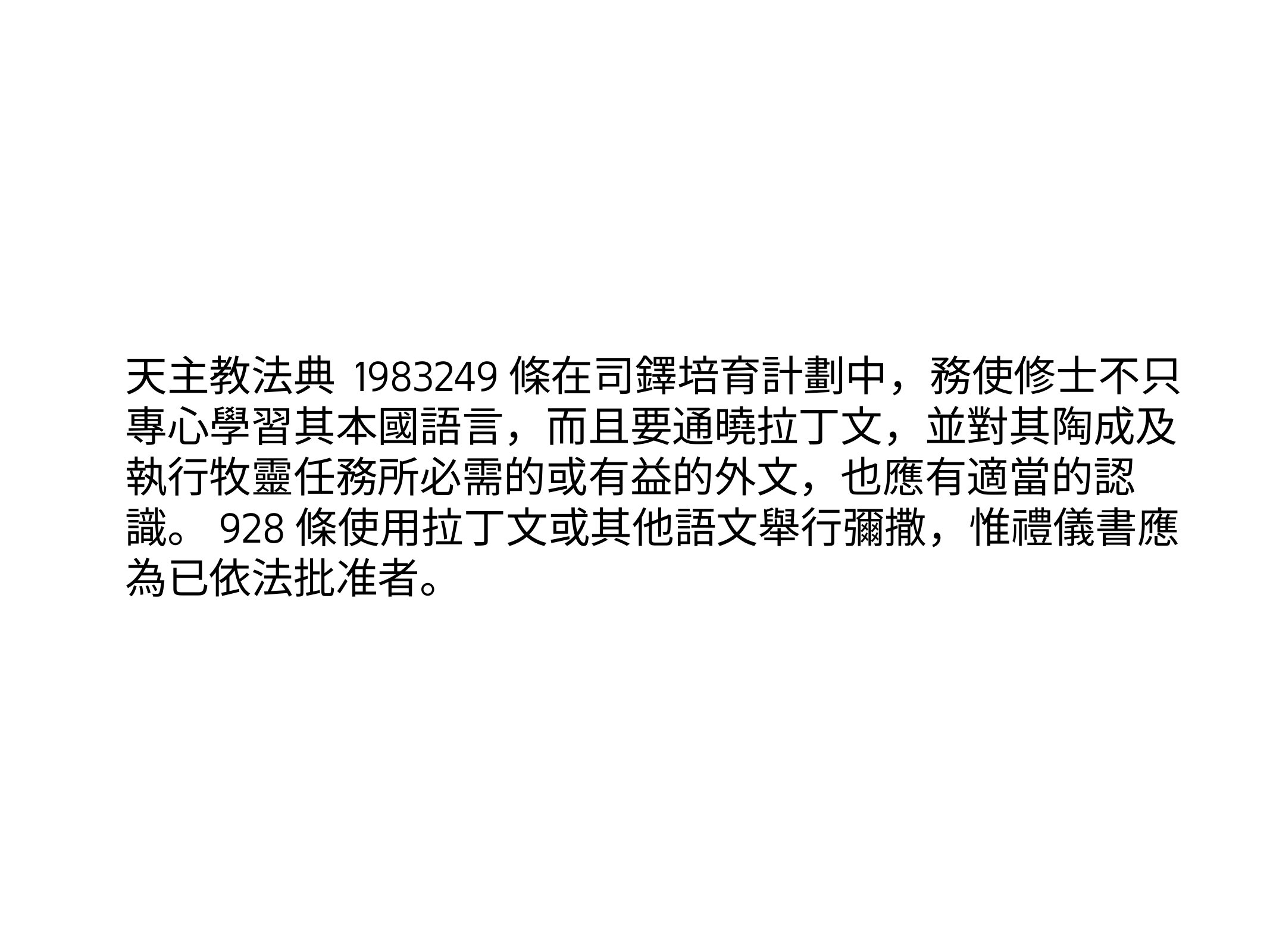

天主教法典 1983249條在司鐸培育計劃中，務使修士不只專心學習其本國語言，而且要通曉拉丁文，並對其陶成及執行牧靈任務所必需的或有益的外文，也應有適當的認識。928條使用拉丁文或其他語文舉行彌撒，惟禮儀書應為已依法批准者。